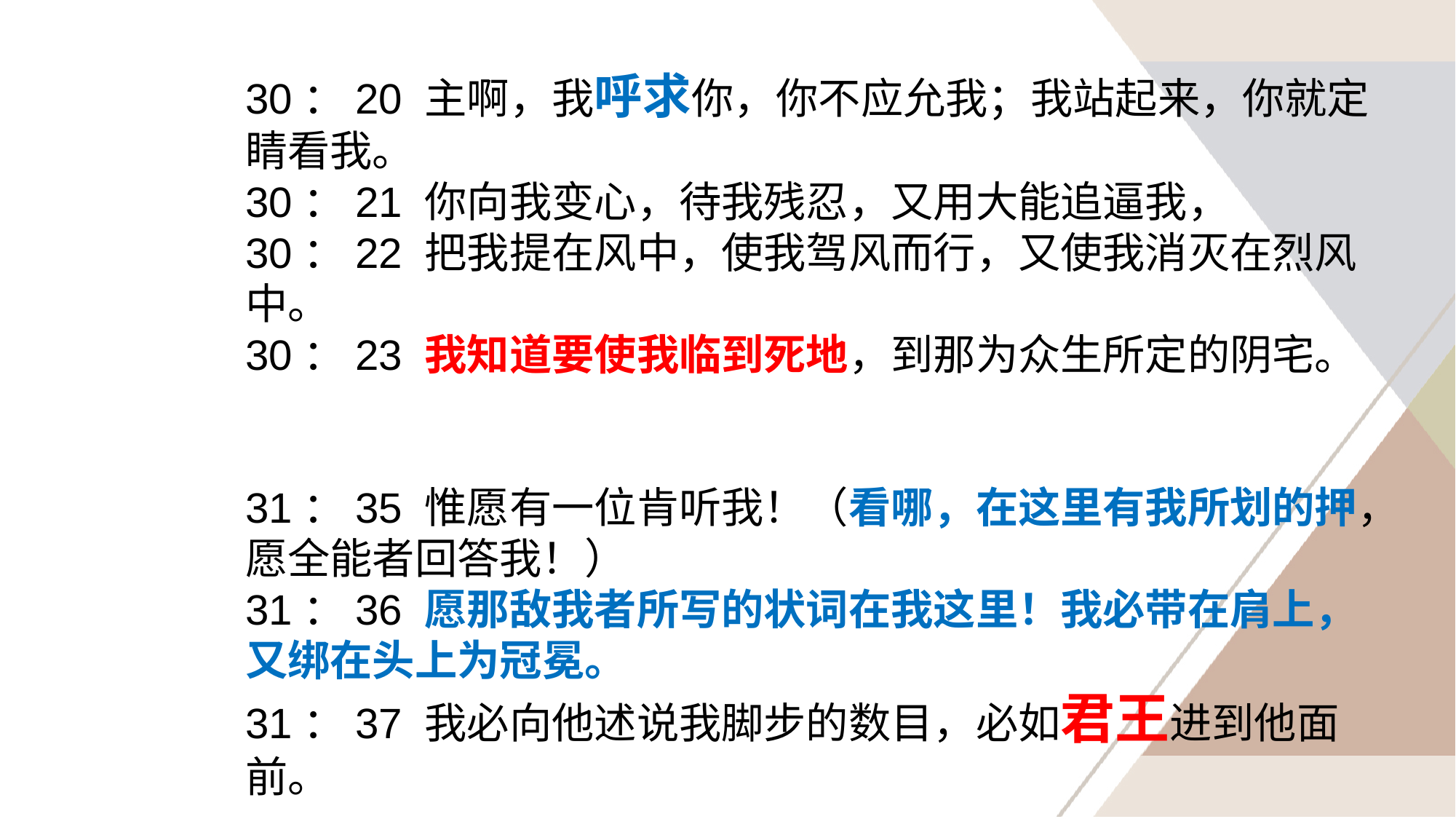

30：20 主啊，我呼求你，你不应允我；我站起来，你就定睛看我。
30：21 你向我变心，待我残忍，又用大能追逼我，
30：22 把我提在风中，使我驾风而行，又使我消灭在烈风中。
30：23 我知道要使我临到死地，到那为众生所定的阴宅。

31：35 惟愿有一位肯听我！（看哪，在这里有我所划的押，愿全能者回答我！）
31：36 愿那敌我者所写的状词在我这里！我必带在肩上，又绑在头上为冠冕。
31：37 我必向他述说我脚步的数目，必如君王进到他面前。